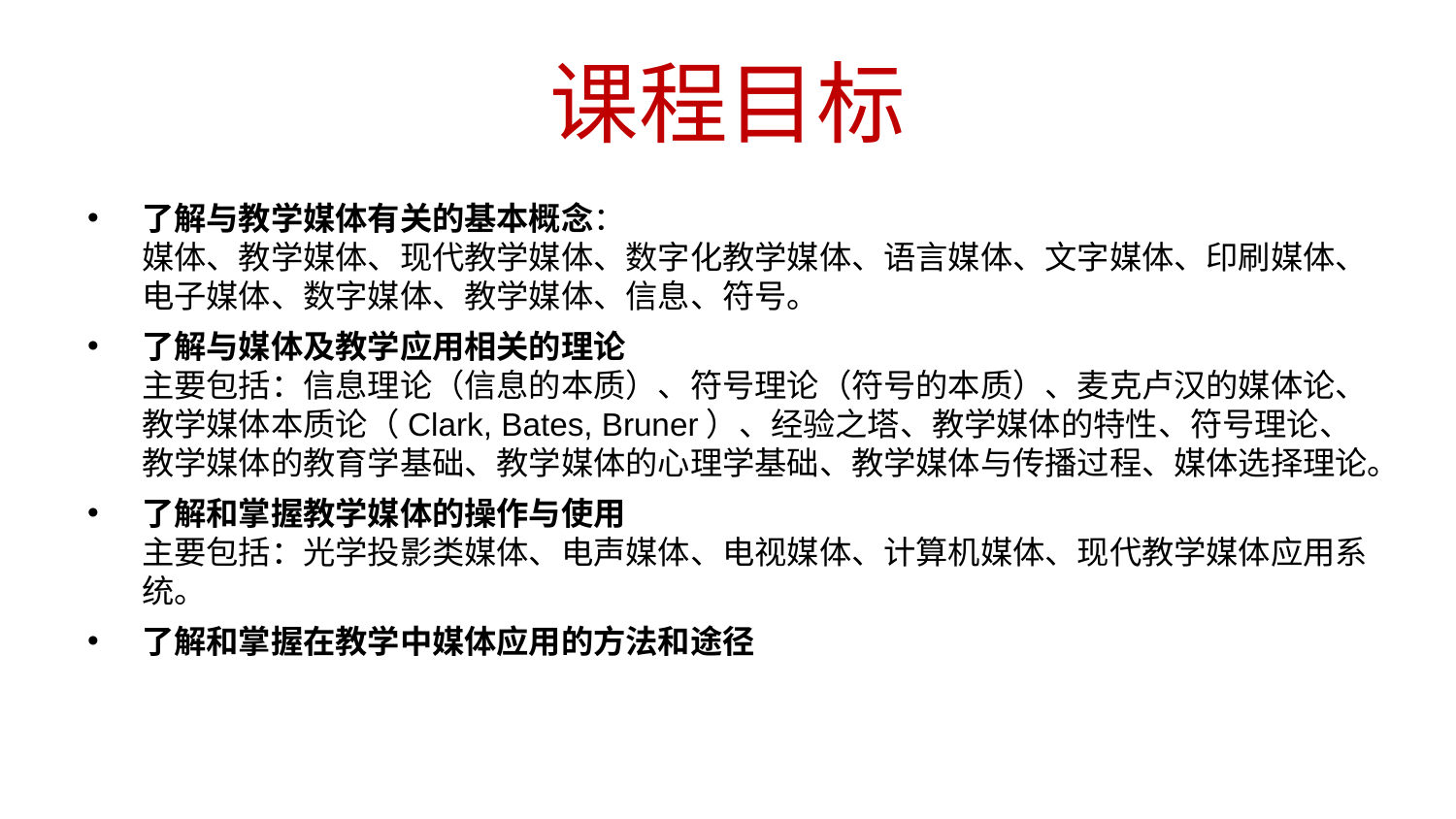

# 课程目标
了解与教学媒体有关的基本概念：
媒体、教学媒体、现代教学媒体、数字化教学媒体、语言媒体、文字媒体、印刷媒体、电子媒体、数字媒体、教学媒体、信息、符号。
了解与媒体及教学应用相关的理论
主要包括：信息理论（信息的本质）、符号理论（符号的本质）、麦克卢汉的媒体论、教学媒体本质论（Clark, Bates, Bruner）、经验之塔、教学媒体的特性、符号理论、教学媒体的教育学基础、教学媒体的心理学基础、教学媒体与传播过程、媒体选择理论。
了解和掌握教学媒体的操作与使用
主要包括：光学投影类媒体、电声媒体、电视媒体、计算机媒体、现代教学媒体应用系统。
了解和掌握在教学中媒体应用的方法和途径